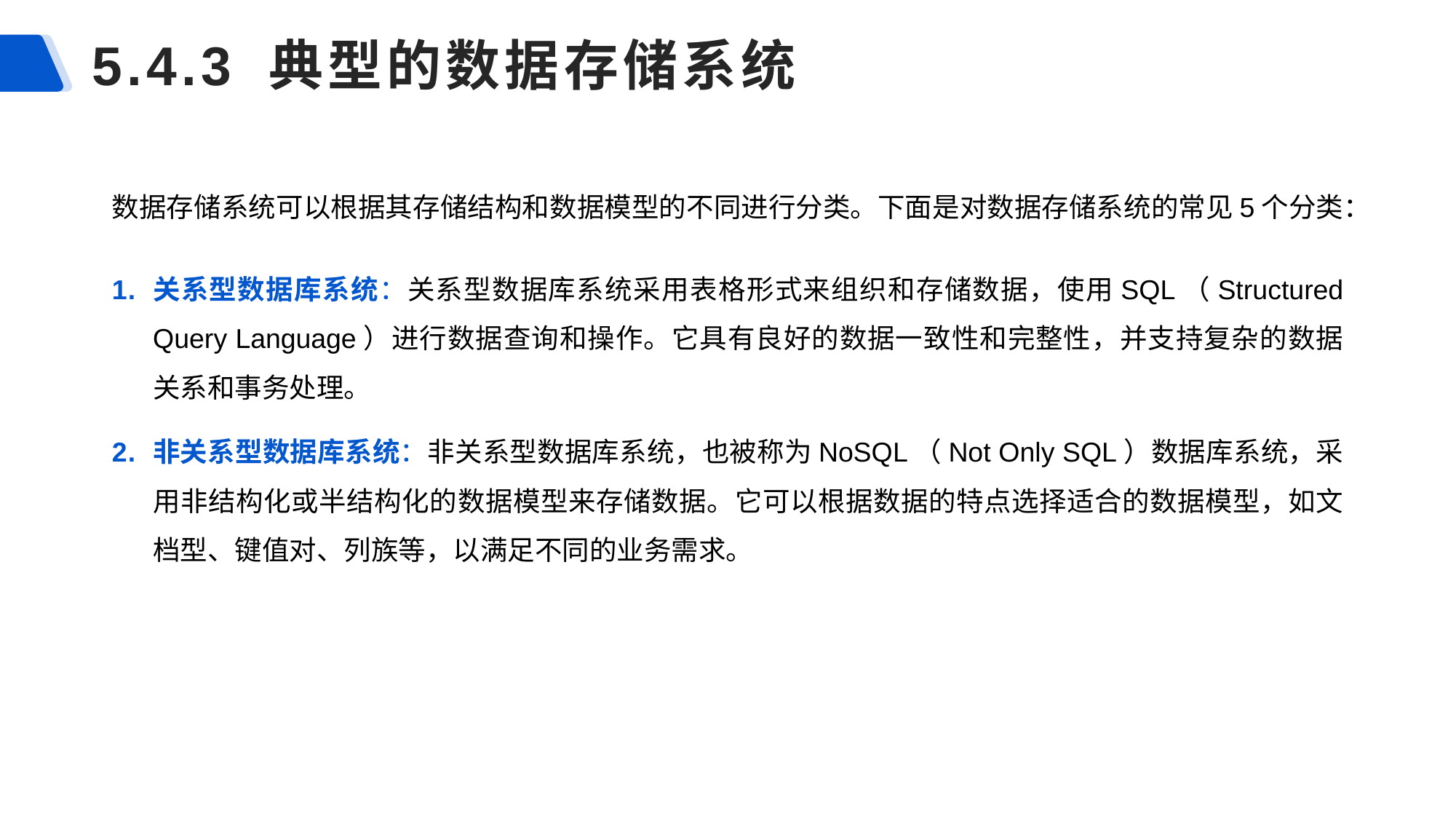

# 5.4.3 典型的数据存储系统
数据存储系统可以根据其存储结构和数据模型的不同进行分类。下面是对数据存储系统的常见5个分类：

关系型数据库系统：关系型数据库系统采用表格形式来组织和存储数据，使用SQL（Structured Query Language）进行数据查询和操作。它具有良好的数据一致性和完整性，并支持复杂的数据关系和事务处理。
非关系型数据库系统：非关系型数据库系统，也被称为NoSQL（Not Only SQL）数据库系统，采用非结构化或半结构化的数据模型来存储数据。它可以根据数据的特点选择适合的数据模型，如文档型、键值对、列族等，以满足不同的业务需求。